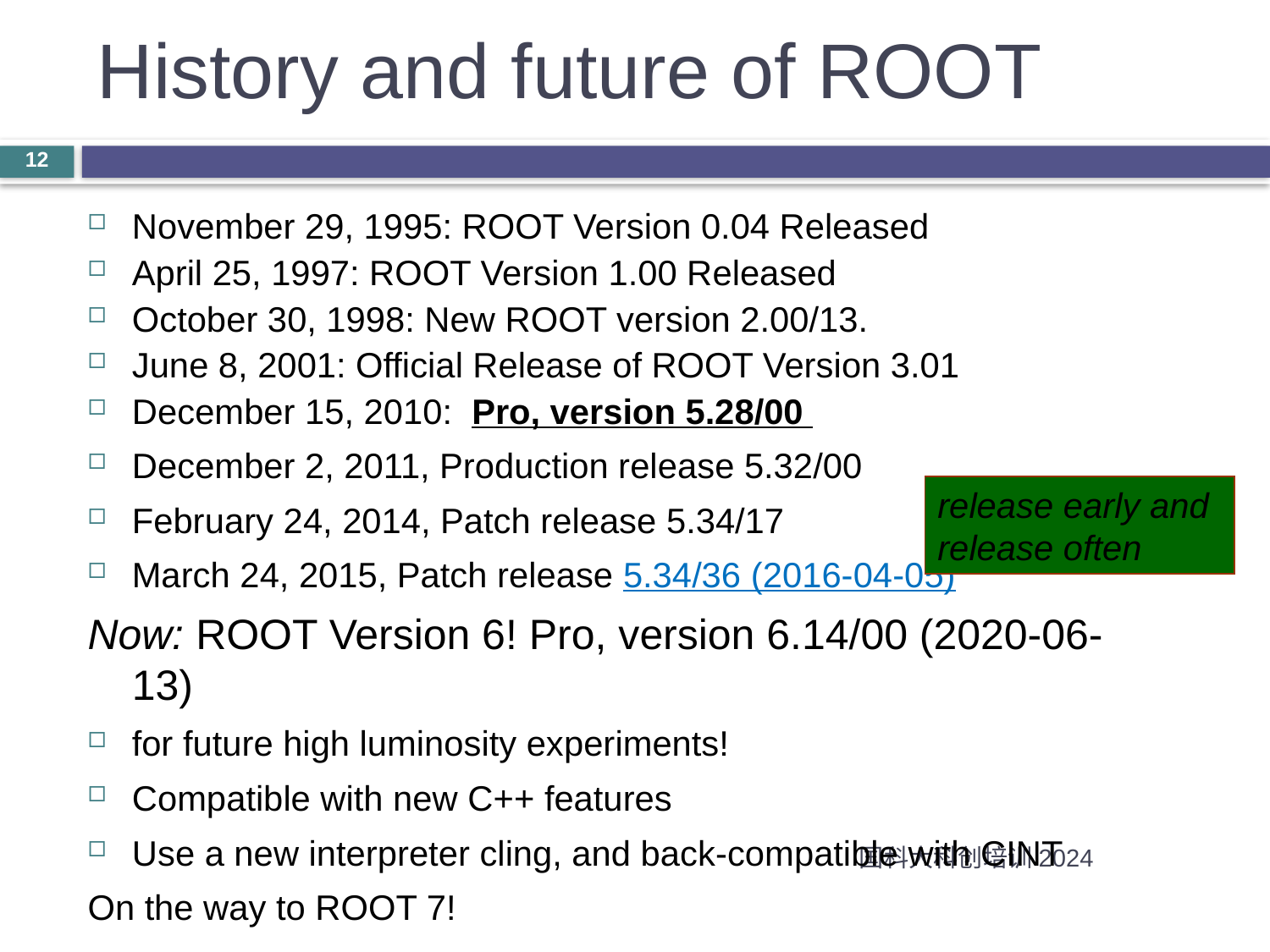

History and future of ROOT
12
November 29, 1995: ROOT Version 0.04 Released
April 25, 1997: ROOT Version 1.00 Released
October 30, 1998: New ROOT version 2.00/13.
June 8, 2001: Official Release of ROOT Version 3.01
December 15, 2010:  Pro, version 5.28/00
December 2, 2011, Production release 5.32/00
February 24, 2014, Patch release 5.34/17
March 24, 2015, Patch release 5.34/36 (2016-04-05)
Now: ROOT Version 6! Pro, version 6.14/00 (2020-06-13)
for future high luminosity experiments!
Compatible with new C++ features
Use a new interpreter cling, and back-compatible with CINT
On the way to ROOT 7!
release early and release often
国科大科创培训2024